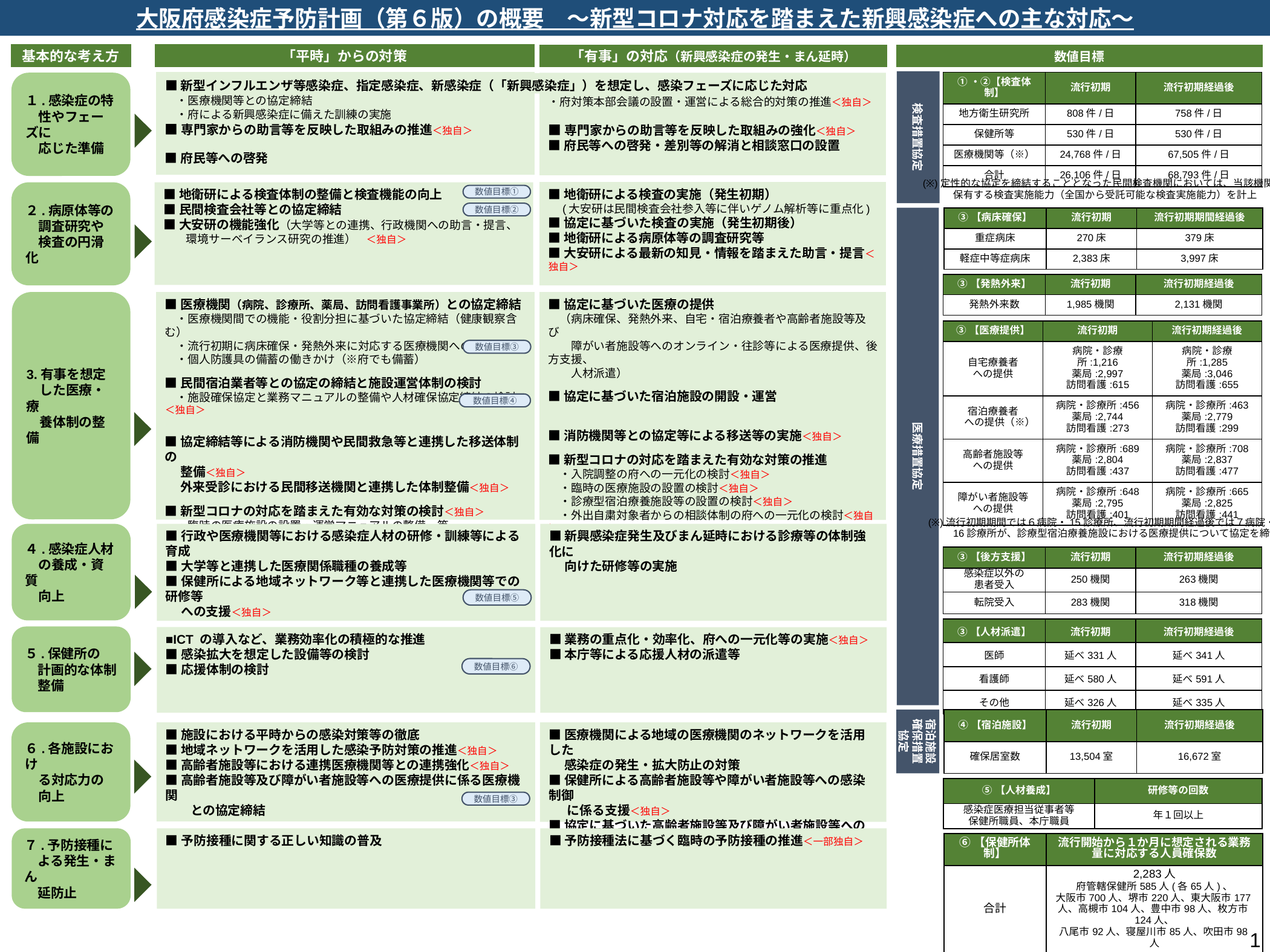

大阪府感染症予防計画（第６版）の概要　～新型コロナ対応を踏まえた新興感染症への主な対応～
基本的な考え方
「平時」からの対策
「有事」の対応（新興感染症の発生・まん延時）
数値目標
検査措置協定

　・医療機関等との協定締結
　・府による新興感染症に備えた訓練の実施
■専門家からの助言等を反映した取組みの推進＜独自＞
■府民等への啓発

| ①・②【検査体制】 | 流行初期 | 流行初期経過後 |
| --- | --- | --- |
| 地方衛生研究所 | 808件/日 | 758件/日 |
| 保健所等 | 530件/日 | 530件/日 |
| 医療機関等（※） | 24,768件/日 | 67,505件/日 |
| 合計 | 26,106件/日 | 68,793件/日 |
１.感染症の特
　性やフェーズに
　応じた準備

・府対策本部会議の設置・運営による総合的対策の推進＜独自＞

■専門家からの助言等を反映した取組みの強化＜独自＞
■府民等への啓発・差別等の解消と相談窓口の設置

■新型インフルエンザ等感染症、指定感染症、新感染症（「新興感染症」）を想定し、感染フェーズに応じた対応

(※)定性的な協定を締結することとなった民間検査機関においては、当該機関が
　　　保有する検査実施能力（全国から受託可能な検査実施能力）を計上
■地衛研による検査の実施（発生初期）
　(大安研は民間検査会社参入等に伴いゲノム解析等に重点化)
■協定に基づいた検査の実施（発生初期後）
■地衛研による病原体等の調査研究等
■大安研による最新の知見・情報を踏まえた助言・提言＜独自＞
■地衛研による検査体制の整備と検査機能の向上
■民間検査会社等との協定締結
■大安研の機能強化（大学等との連携、行政機関への助言・提言、
　　環境サーベイランス研究の推進）　＜独自＞

２.病原体等の
　調査研究や
　検査の円滑化
数値目標①
数値目標②
医療措置協定
| ③【病床確保】 | 流行初期 | 流行初期期間経過後 |
| --- | --- | --- |
| 重症病床 | 270床 | 379床 |
| 軽症中等症病床 | 2,383床 | 3,997床 |

| ③【発熱外来】 | 流行初期 | 流行初期経過後 |
| --- | --- | --- |
| 発熱外来数 | 1,985機関 | 2,131機関 |
3.有事を想定
　した医療・療
　養体制の整備
■協定に基づいた医療の提供
　（病床確保、発熱外来、自宅・宿泊療養者や高齢者施設等及び
　　障がい者施設等へのオンライン・往診等による医療提供、後方支援、
　　人材派遣）

■協定に基づいた宿泊施設の開設・運営

■消防機関等との協定等による移送等の実施＜独自＞

■新型コロナの対応を踏まえた有効な対策の推進
　・入院調整の府への一元化の検討＜独自＞
　・臨時の医療施設の設置の検討＜独自＞
　・診療型宿泊療養施設等の設置の検討＜独自＞
　・外出自粛対象者からの相談体制の府への一元化の検討＜独自＞
　・健康観察や生活支援等による療養環境の整備

■医療機関（病院、診療所、薬局、訪問看護事業所）との協定締結
　・医療機関間での機能・役割分担に基づいた協定締結（健康観察含む）
　・流行初期に病床確保・発熱外来に対応する医療機関への減収補填
　・個人防護具の備蓄の働きかけ（※府でも備蓄）

■民間宿泊業者等との協定の締結と施設運営体制の検討
　・施設確保協定と業務マニュアルの整備や人材確保協定締結の検討＜独自＞

■協定締結等による消防機関や民間救急等と連携した移送体制の
　 整備＜独自＞
　 外来受診における民間移送機関と連携した体制整備＜独自＞

■新型コロナの対応を踏まえた有効な対策の検討＜独自＞
　・臨時の医療施設の設置・運営マニュアルの整備　等
| ③【医療提供】 | 流行初期 | 流行初期経過後 |
| --- | --- | --- |
| 自宅療養者 への提供 | 病院・診療所:1,216 薬局:2,997 訪問看護:615 | 病院・診療所:1,285 薬局:3,046 訪問看護:655 |
| 宿泊療養者 への提供（※） | 病院・診療所:456 薬局:2,744 訪問看護:273 | 病院・診療所:463 薬局:2,779 訪問看護:299 |
| 高齢者施設等 への提供 | 病院・診療所:689 薬局:2,804 訪問看護:437 | 病院・診療所:708 薬局:2,837 訪問看護:477 |
| 障がい者施設等 への提供 | 病院・診療所:648 薬局:2,795 訪問看護:401 | 病院・診療所:665 薬局:2,825 訪問看護:441 |
数値目標③
数値目標④

(※)流行初期期間では６病院・15診療所、流行初期期間経過後では７病院・
　　 16診療所が、診療型宿泊療養施設における医療提供について協定を締結
４.感染症人材
　の養成・資質
　向上
■行政や医療機関等における感染症人材の研修・訓練等による育成
■大学等と連携した医療関係職種の養成等
■保健所による地域ネットワーク等と連携した医療機関等での研修等
　 への支援＜独自＞
■新興感染症発生及びまん延時における診療等の体制強化に
　 向けた研修等の実施
| ③【後方支援】 | 流行初期 | 流行初期経過後 |
| --- | --- | --- |
| 感染症以外の 患者受入 | 250機関 | 263機関 |
| 転院受入 | 283機関 | 318機関 |

数値目標⑤
| ③【人材派遣】 | 流行初期 | 流行初期経過後 |
| --- | --- | --- |
| 医師 | 延べ331人 | 延べ341人 |
| 看護師 | 延べ580人 | 延べ591人 |
| その他 | 延べ326人 | 延べ335人 |
５.保健所の
　計画的な体制
　整備
■ICT の導入など、業務効率化の積極的な推進
■感染拡大を想定した設備等の検討
■応援体制の検討

■業務の重点化・効率化、府への一元化等の実施＜独自＞
■本庁等による応援人材の派遣等
数値目標⑥

宿泊施設
確保措置協定
| ④【宿泊施設】 | 流行初期 | 流行初期経過後 |
| --- | --- | --- |
| 確保居室数 | 13,504室 | 16,672室 |
６.各施設におけ
　る対応力の
　向上
■施設における平時からの感染対策等の徹底
■地域ネットワークを活用した感染予防対策の推進＜独自＞
■高齢者施設等における連携医療機関等との連携強化＜独自＞
■高齢者施設等及び障がい者施設等への医療提供に係る医療機関
　　との協定締結

■医療機関による地域の医療機関のネットワークを活用した
　 感染症の発生・拡大防止の対策
■保健所による高齢者施設等や障がい者施設等への感染制御
 　に係る支援＜独自＞
■協定に基づいた高齢者施設等及び障がい者施設等への
　 医療の提供

| ⑤【人材養成】 | 研修等の回数 |
| --- | --- |
| 感染症医療担当従事者等 保健所職員、本庁職員 | 年１回以上 |
数値目標③
７.予防接種に
　よる発生・まん
　延防止
■予防接種法に基づく臨時の予防接種の推進＜一部独自＞
■予防接種に関する正しい知識の普及

| ⑥【保健所体制】 | 流行開始から１か月に想定される業務量に対応する人員確保数 |
| --- | --- |
| 合計 | 2,283人 府管轄保健所585人(各65人)、 大阪市700人、堺市220人、東大阪市177人、高槻市104人、豊中市98人、枚方市124人、 八尾市92人、寝屋川市85人、吹田市98人 |

1